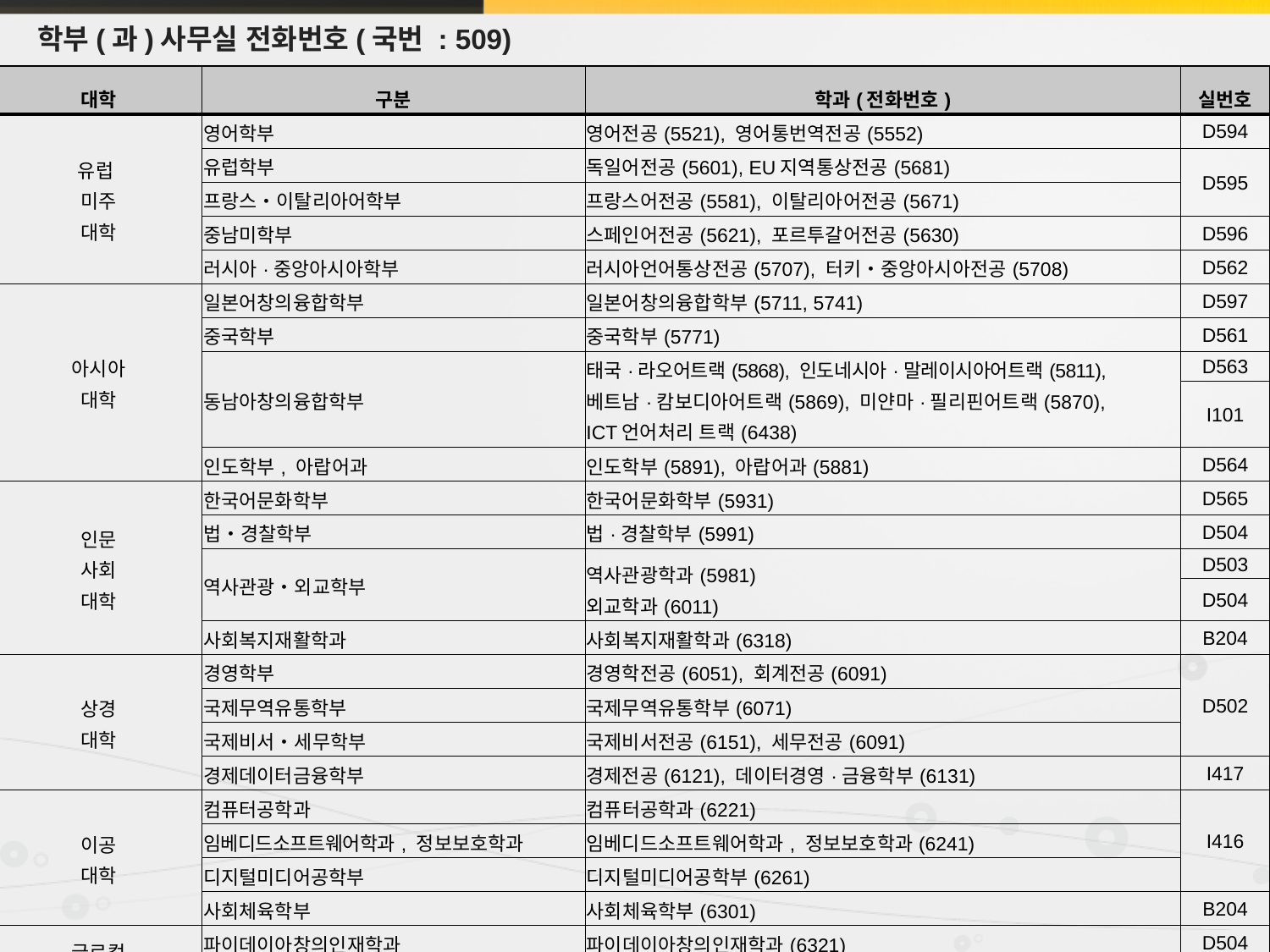

# 학부(과)사무실 전화번호(국번 : 509)
| 대학 | 구분 | 학과(전화번호) | 실번호 |
| --- | --- | --- | --- |
| 유럽 미주 대학 | 영어학부 | 영어전공(5521), 영어통번역전공(5552) | D594 |
|  | 유럽학부 | 독일어전공(5601), EU지역통상전공(5681) | D595 |
|  | 프랑스‧이탈리아어학부 | 프랑스어전공(5581), 이탈리아어전공(5671) |  |
|  | 중남미학부 | 스페인어전공(5621), 포르투갈어전공(5630) | D596 |
|  | 러시아·중앙아시아학부 | 러시아언어통상전공(5707), 터키‧중앙아시아전공(5708) | D562 |
| 아시아 대학 | 일본어창의융합학부 | 일본어창의융합학부(5711, 5741) | D597 |
|  | 중국학부 | 중국학부(5771) | D561 |
|  | 동남아창의융합학부 | 태국·라오어트랙(5868), 인도네시아·말레이시아어트랙(5811), 베트남·캄보디아어트랙(5869), 미얀마·필리핀어트랙(5870), ICT언어처리 트랙(6438) | D563 |
|  |  |  | I101 |
|  | 인도학부, 아랍어과 | 인도학부(5891), 아랍어과(5881) | D564 |
| 인문 사회 대학 | 한국어문화학부 | 한국어문화학부(5931) | D565 |
|  | 법‧경찰학부 | 법·경찰학부(5991) | D504 |
|  | 역사관광‧외교학부 | 역사관광학과(5981) 외교학과(6011) | D503 |
|  |  |  | D504 |
|  | 사회복지재활학과 | 사회복지재활학과(6318) | B204 |
| 상경 대학 | 경영학부 | 경영학전공(6051), 회계전공(6091) | D502 |
|  | 국제무역유통학부 | 국제무역유통학부(6071) |  |
|  | 국제비서‧세무학부 | 국제비서전공(6151), 세무전공(6091) |  |
|  | 경제데이터금융학부 | 경제전공(6121), 데이터경영·금융학부(6131) | I417 |
| 이공 대학 | 컴퓨터공학과 | 컴퓨터공학과(6221) | I416 |
|  | 임베디드소프트웨어학과, 정보보호학과 | 임베디드소프트웨어학과, 정보보호학과(6241) |  |
|  | 디지털미디어공학부 | 디지털미디어공학부(6261) |  |
|  | 사회체육학부 | 사회체육학부(6301) | B204 |
| 글로컬 창의 융합 대학 | 파이데이아창의인재학과 | 파이데이아창의인재학과(6321) | D504 |
|  | G2비즈니스융합학부 | G2융합커뮤니케이션학과(6789) G2비즈니스학과(6101) | D566 |
|  |  |  | I417 |
|  | 영상언론융합학과 | 영상언론융합학과(5961) | D503 |